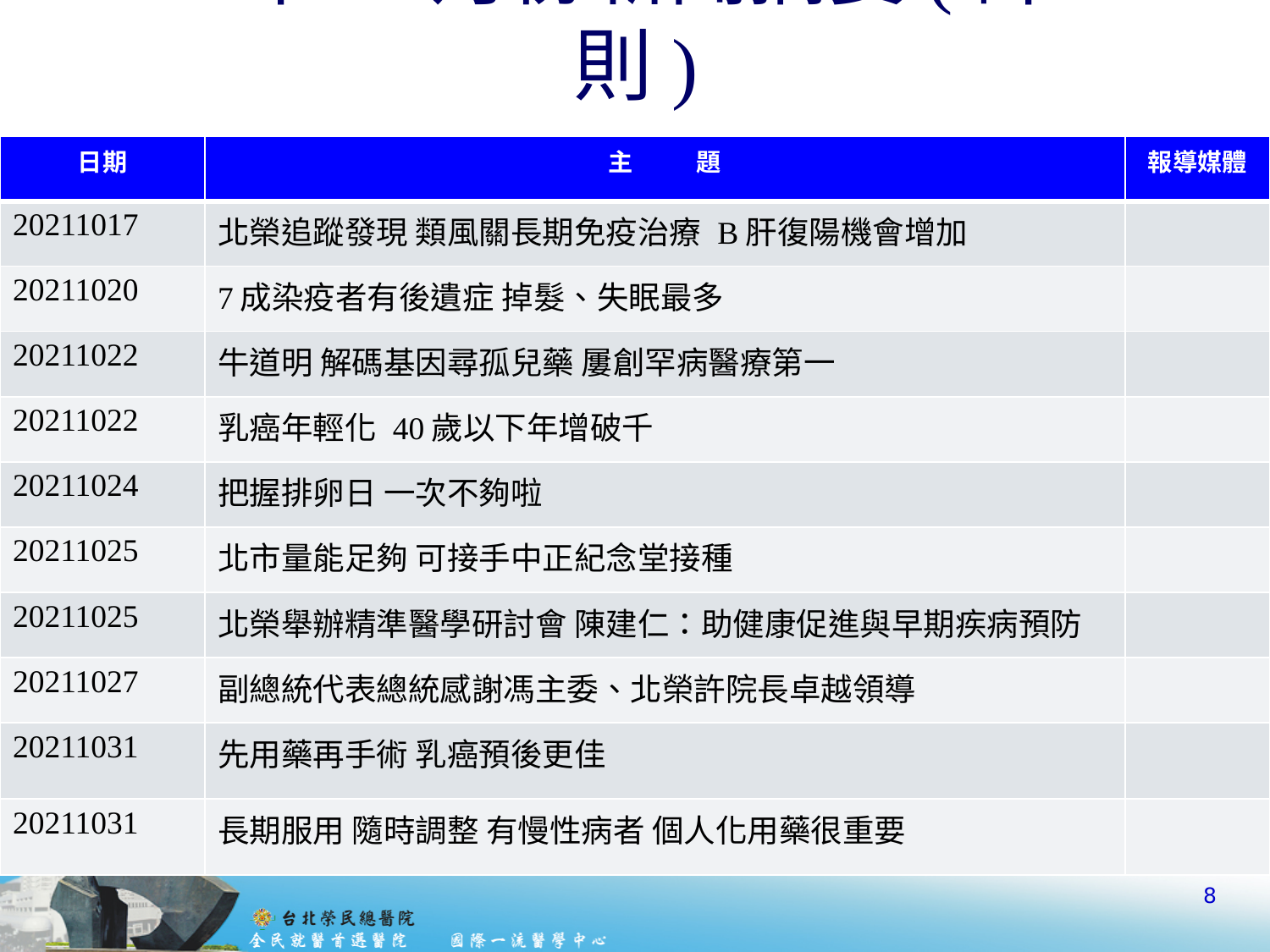

# 110年11月份新聞摘要(計26則)
| 日期 | 主 題 | 報導媒體 |
| --- | --- | --- |
| 20211017 | 北榮追蹤發現 類風關長期免疫治療 B肝復陽機會增加 |  |
| 20211020 | 7成染疫者有後遺症 掉髮、失眠最多 |  |
| 20211022 | 牛道明 解碼基因尋孤兒藥 屢創罕病醫療第一 |  |
| 20211022 | 乳癌年輕化 40歲以下年增破千 |  |
| 20211024 | 把握排卵日 一次不夠啦 |  |
| 20211025 | 北市量能足夠 可接手中正紀念堂接種 |  |
| 20211025 | 北榮舉辦精準醫學研討會 陳建仁：助健康促進與早期疾病預防 |  |
| 20211027 | 副總統代表總統感謝馮主委、北榮許院長卓越領導 |  |
| 20211031 | 先用藥再手術 乳癌預後更佳 |  |
| 20211031 | 長期服用 隨時調整 有慢性病者 個人化用藥很重要 |  |
8